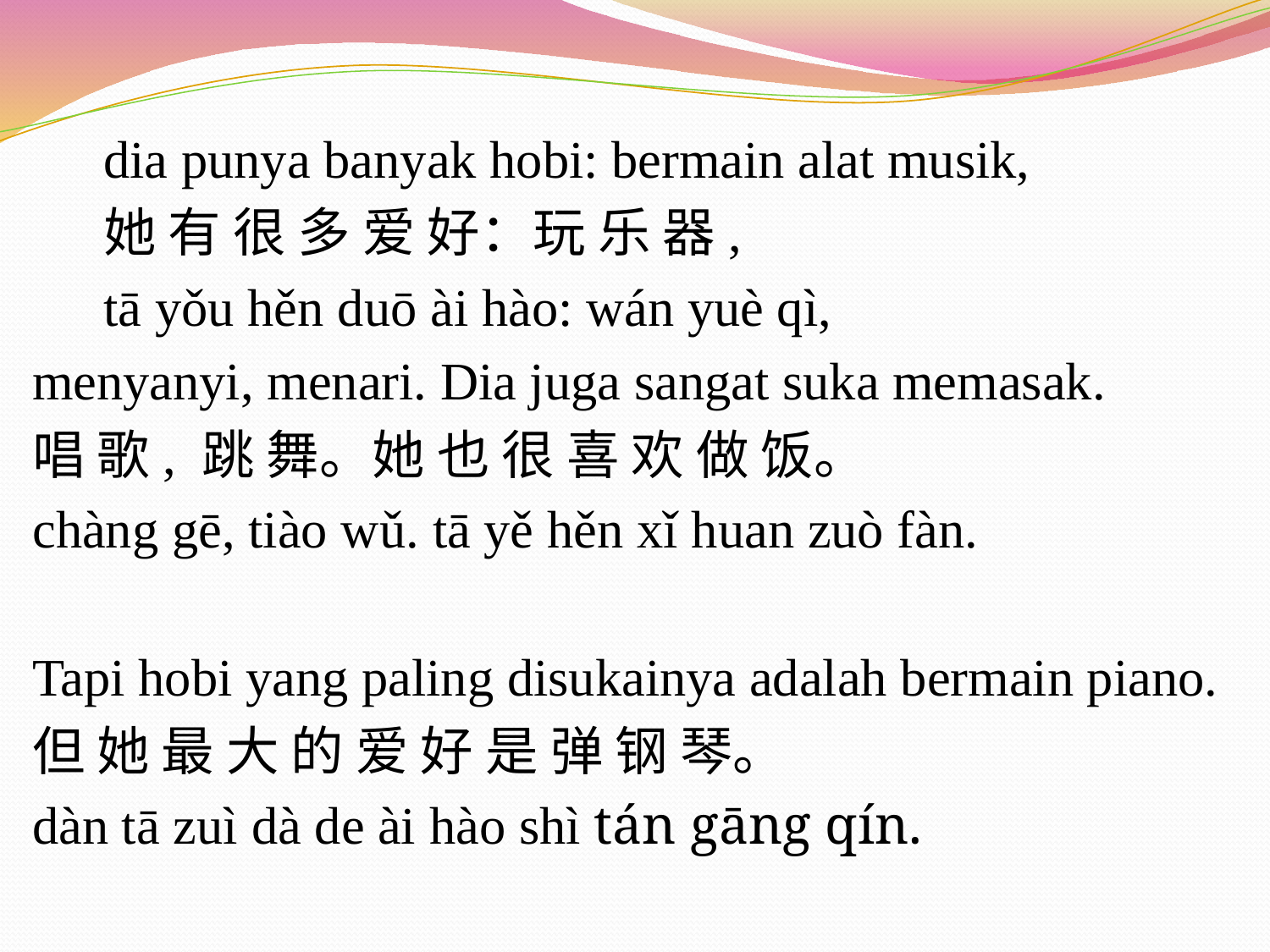

dia punya banyak hobi: bermain alat musik,
	她 有 很 多 爱 好：玩 乐 器,
	tā yǒu hěn duō ài hào: wán yuè qì,
menyanyi, menari. Dia juga sangat suka memasak.
唱 歌, 跳 舞。她 也 很 喜 欢 做 饭。
chàng gē, tiào wǔ. tā yě hěn xǐ huan zuò fàn.

Tapi hobi yang paling disukainya adalah bermain piano.
但 她 最 大 的 爱 好 是 弹 钢 琴。
dàn tā zuì dà de ài hào shì tán gāng qín.